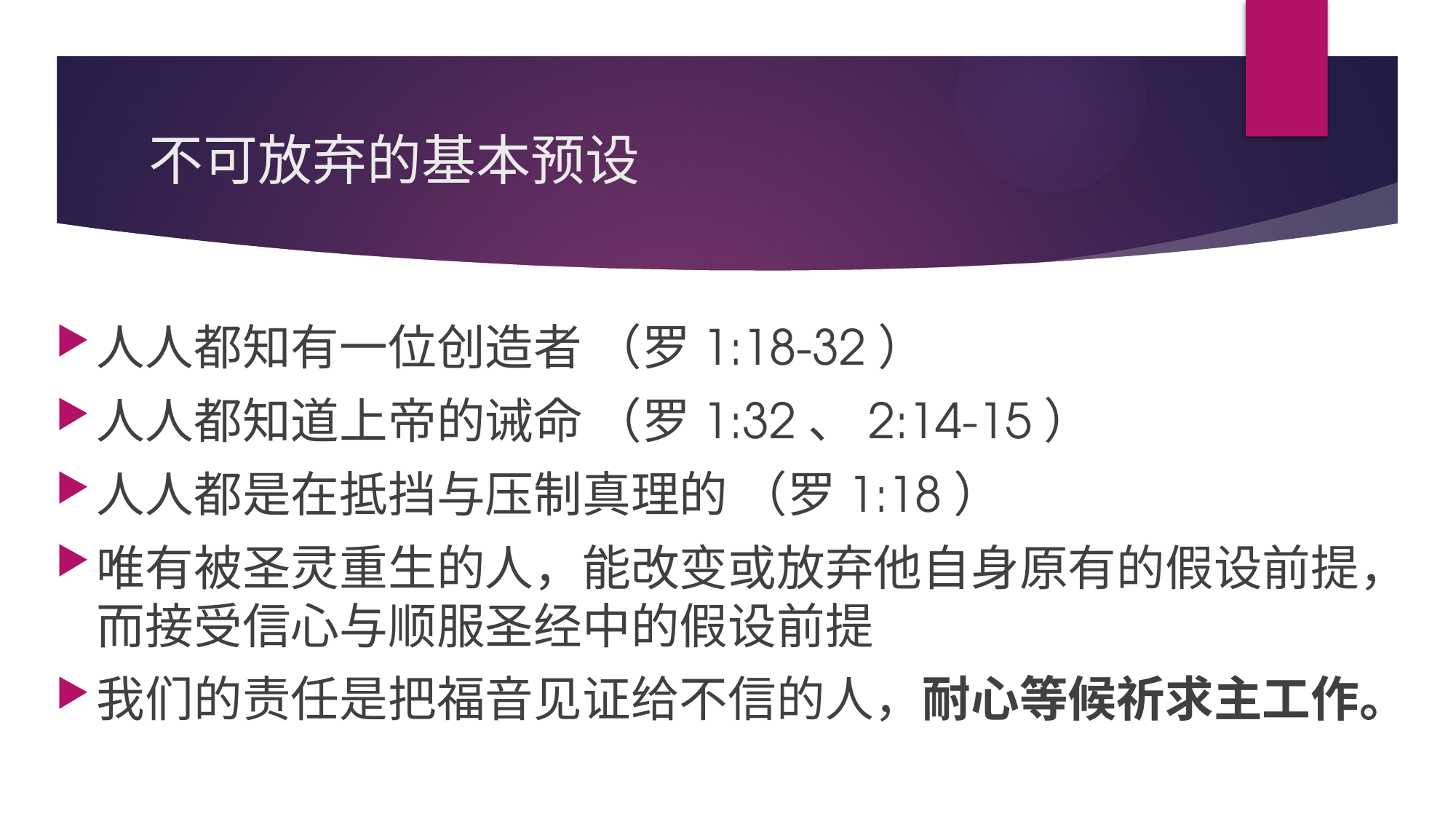

# 不可放弃的基本预设
人人都知有一位创造者 （罗1:18-32）
人人都知道上帝的诫命 （罗1:32、2:14-15）
人人都是在抵挡与压制真理的 （罗1:18）
唯有被圣灵重生的人，能改变或放弃他自身原有的假设前提，而接受信心与顺服圣经中的假设前提
我们的责任是把福音见证给不信的人，耐心等候祈求主工作。